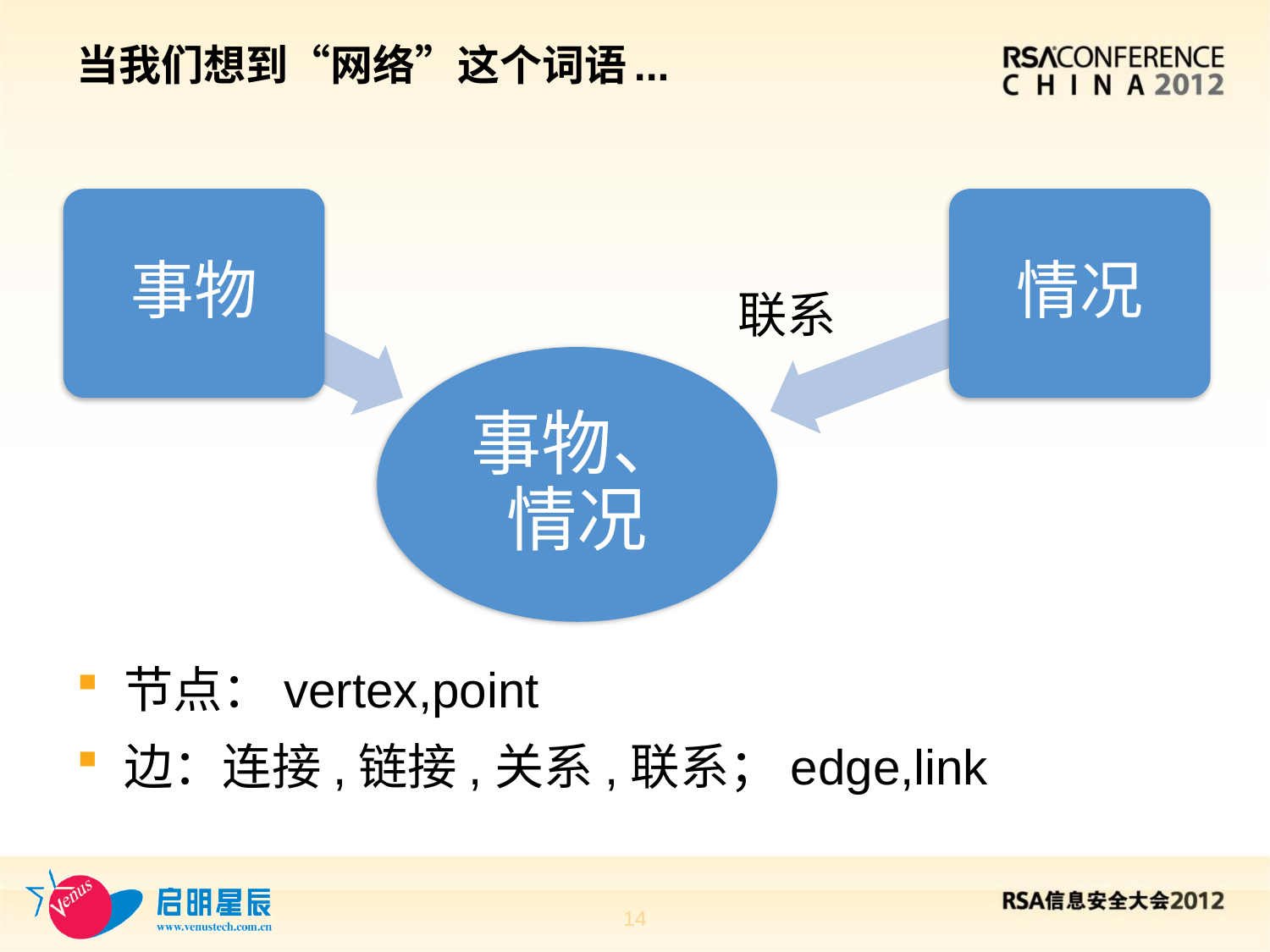

# 当我们想到“网络”这个词语...
事物、情况
事物
情况
联系
节点：vertex,point
边：连接,链接,关系,联系；edge,link
14